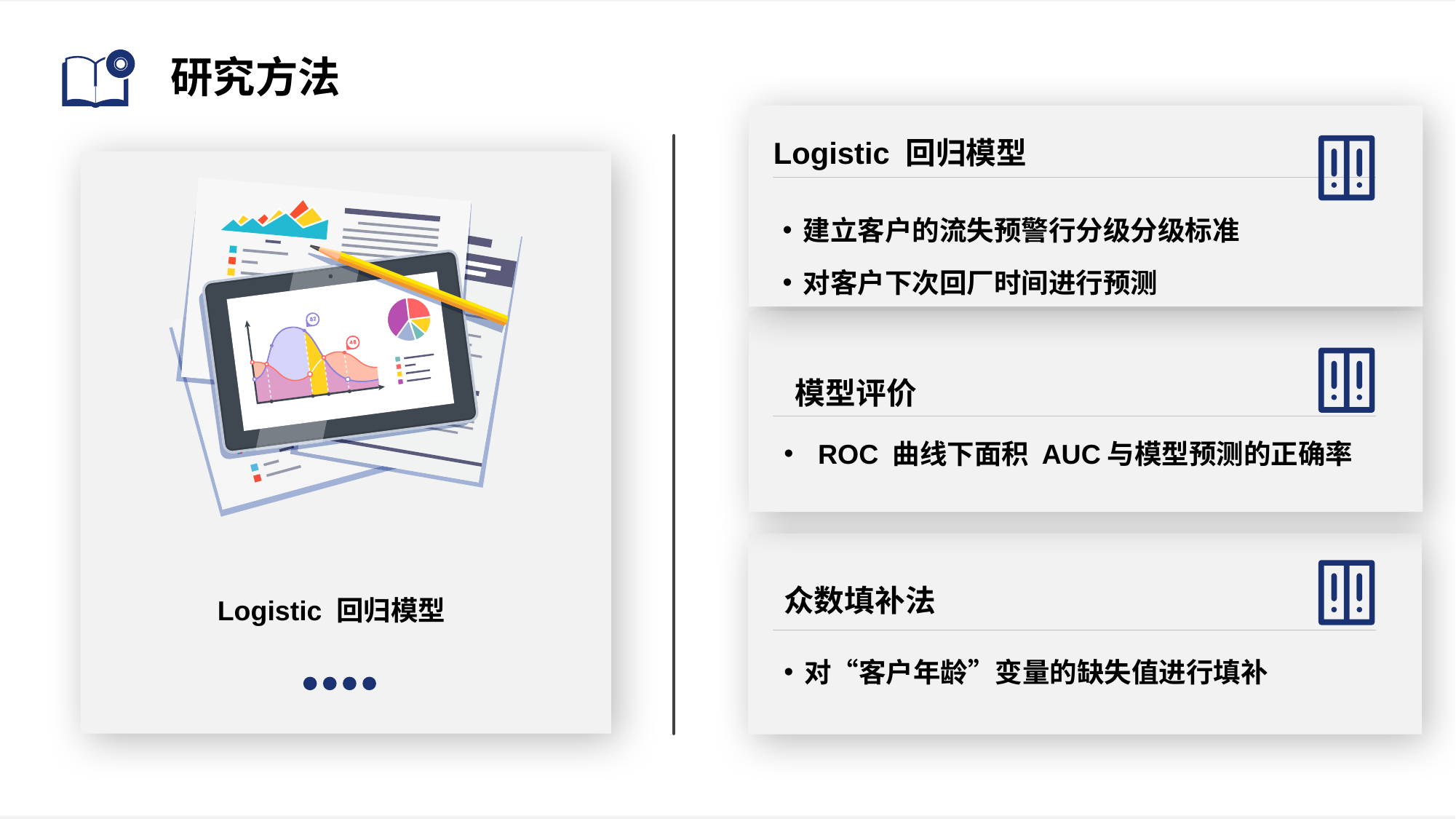

# 研究方法

Logistic 回归模型

建立客户的流失预警行分级分级标准
对客户下次回厂时间进行预测

模型评价

ROC 曲线下面积 AUC与模型预测的正确率

众数填补法
Logistic 回归模型
对“客户年龄”变量的缺失值进行填补